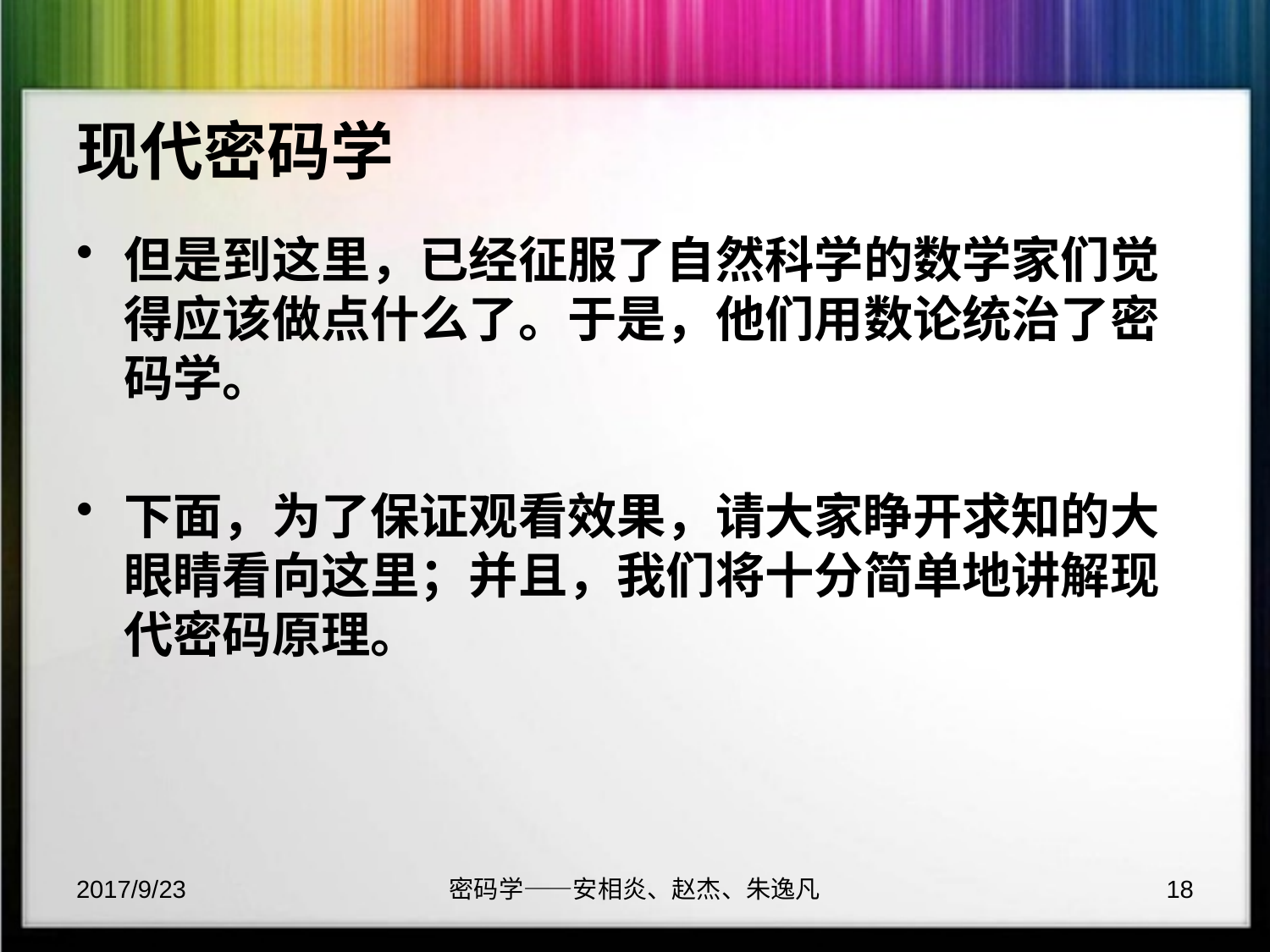

# 现代密码学
但是到这里，已经征服了自然科学的数学家们觉得应该做点什么了。于是，他们用数论统治了密码学。

下面，为了保证观看效果，请大家睁开求知的大眼睛看向这里；并且，我们将十分简单地讲解现代密码原理。

2017/9/23
密码学——安相炎、赵杰、朱逸凡
18